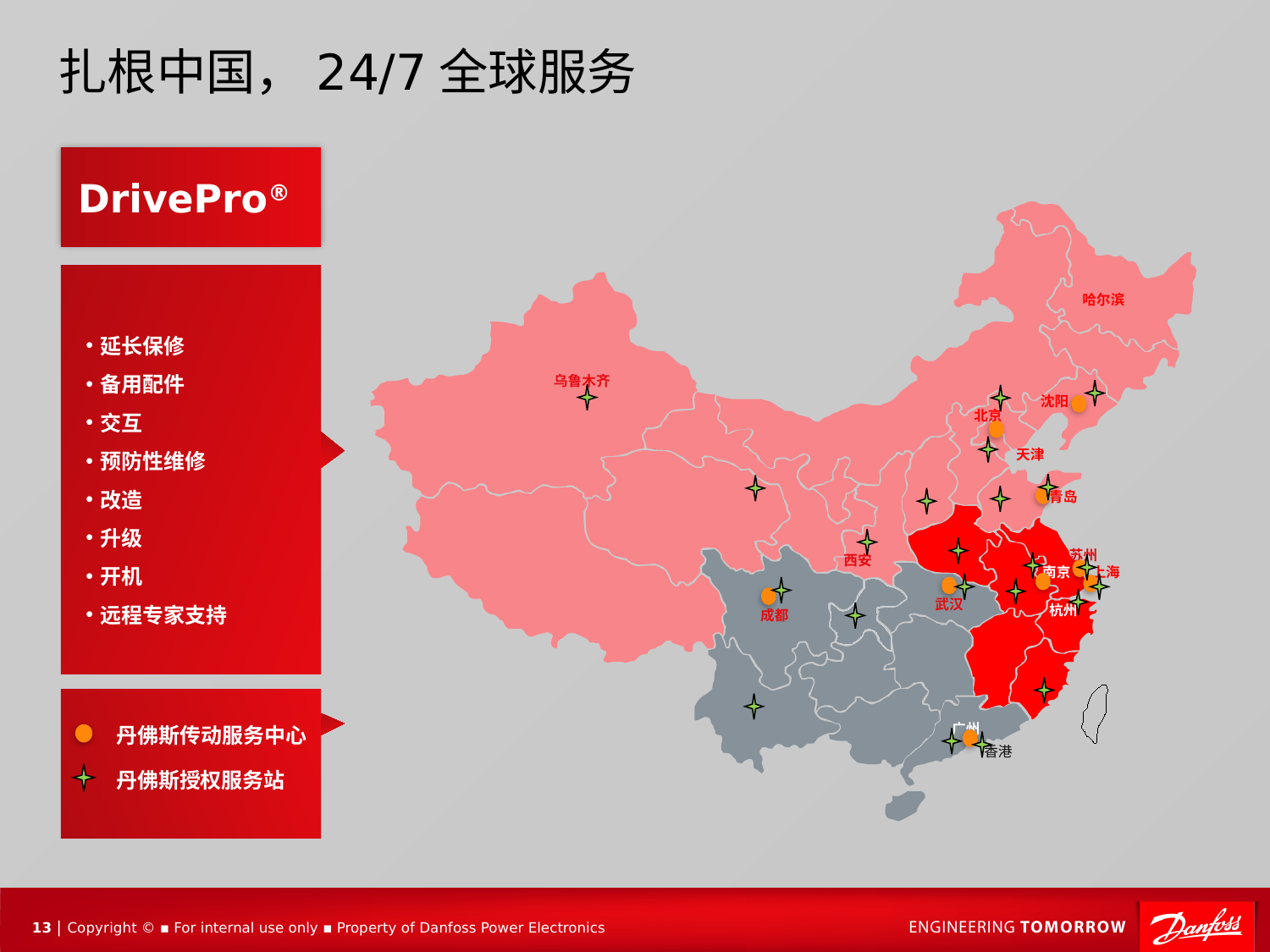

# 扎根中国，24/7全球服务
DrivePro®

哈尔滨

乌鲁木齐

沈阳

北京

天津

青岛

苏州
西安

南京
上海

武汉

杭州

成都

广州

香港

延长保修
备用配件
交互
预防性维修
改造
升级
开机
远程专家支持

丹佛斯传动服务中心

丹佛斯授权服务站